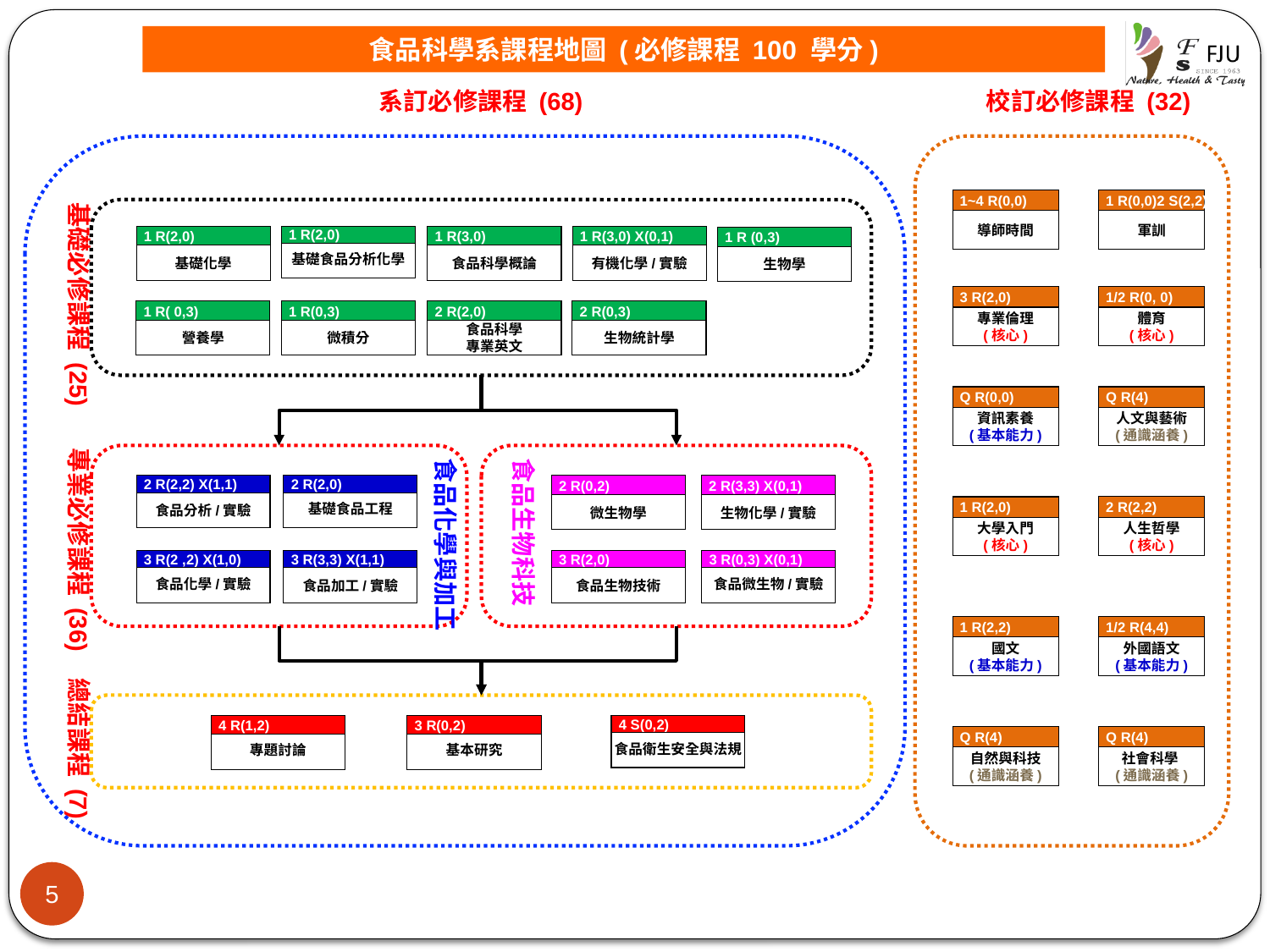

校訂必修課程 (32)
系訂必修課程 (68)
食品科學系課程地圖 (必修課程 100 學分)

1~4 R(0,0)
導師時間
1 R(0,0)2 S(2,2)
軍訓
基礎必修課程 (25)

1 R(2,0)
基礎化學
1 R(2,0)
基礎食品分析化學
1 R(3,0)
食品科學概論
1 R(3,0) X(0,1)
有機化學/實驗
1 R (0,3)
生物學
1 R(0,3)
微積分
2 R(0,3)
生物統計學
1 R( 0,3)
營養學
2 R(2,0)
食品科學
專業英文
專業必修課程 (36)

食品化學與加工

食品生物科技
2 R(2,2) X(1,1)
食品分析/實驗
2 R(2,0)
基礎食品工程
2 R(0,2)
微生物學
2 R(3,3) X(0,1)
生物化學/實驗
3 R(2 ,2) X(1,0)
食品化學/實驗
3 R(3,3) X(1,1)
食品加工/實驗
3 R(2,0)
食品生物技術
3 R(0,3) X(0,1)
食品微生物/實驗

總結課程 (7)

4 R(1,2)
專題討論
3 R(0,2)
基本研究
4 S(0,2)
食品衛生安全與法規
1/2 R(0, 0)
體育
(核心)
3 R(2,0)
專業倫理
(核心)
Q R(0,0)
資訊素養
(基本能力)
Q R(4)
人文與藝術
(通識涵養)
2 R(2,2)
人生哲學
(核心)
1 R(2,0)
大學入門
(核心)
1 R(2,2)
國文
(基本能力)
1/2 R(4,4)
外國語文
(基本能力)
Q R(4)
自然與科技
(通識涵養)
Q R(4)
社會科學
(通識涵養)
5